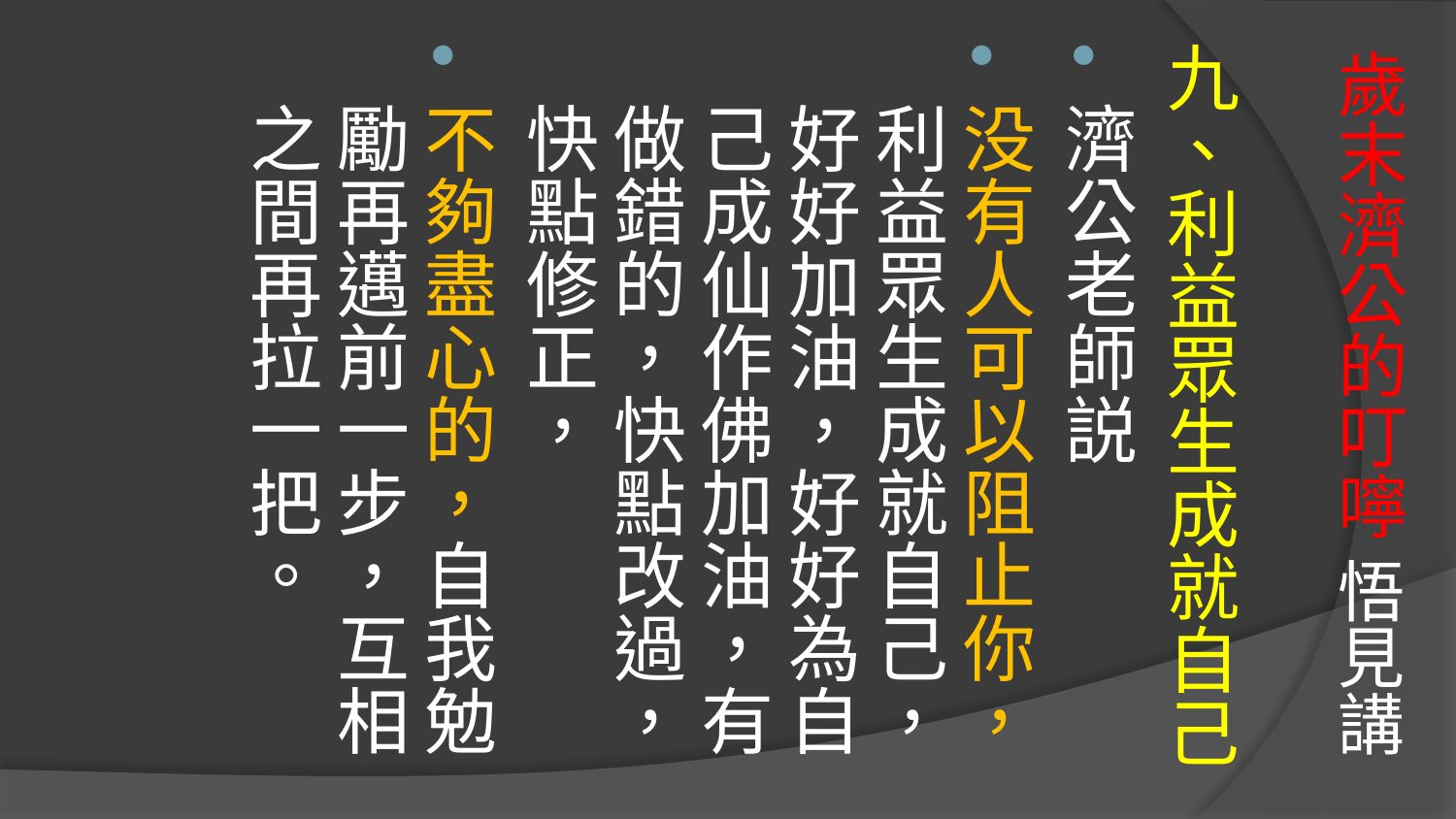

# 歲末濟公的叮嚀 悟見講
九、利益眾生成就自己
濟公老師説
没有人可以阻止你，利益眾生成就自己，好好加油，好好為自己成仙作佛加油，有做錯的，快點改過，快點修正，
不夠盡心的，自我勉勵再邁前一步，互相之間再拉一把。